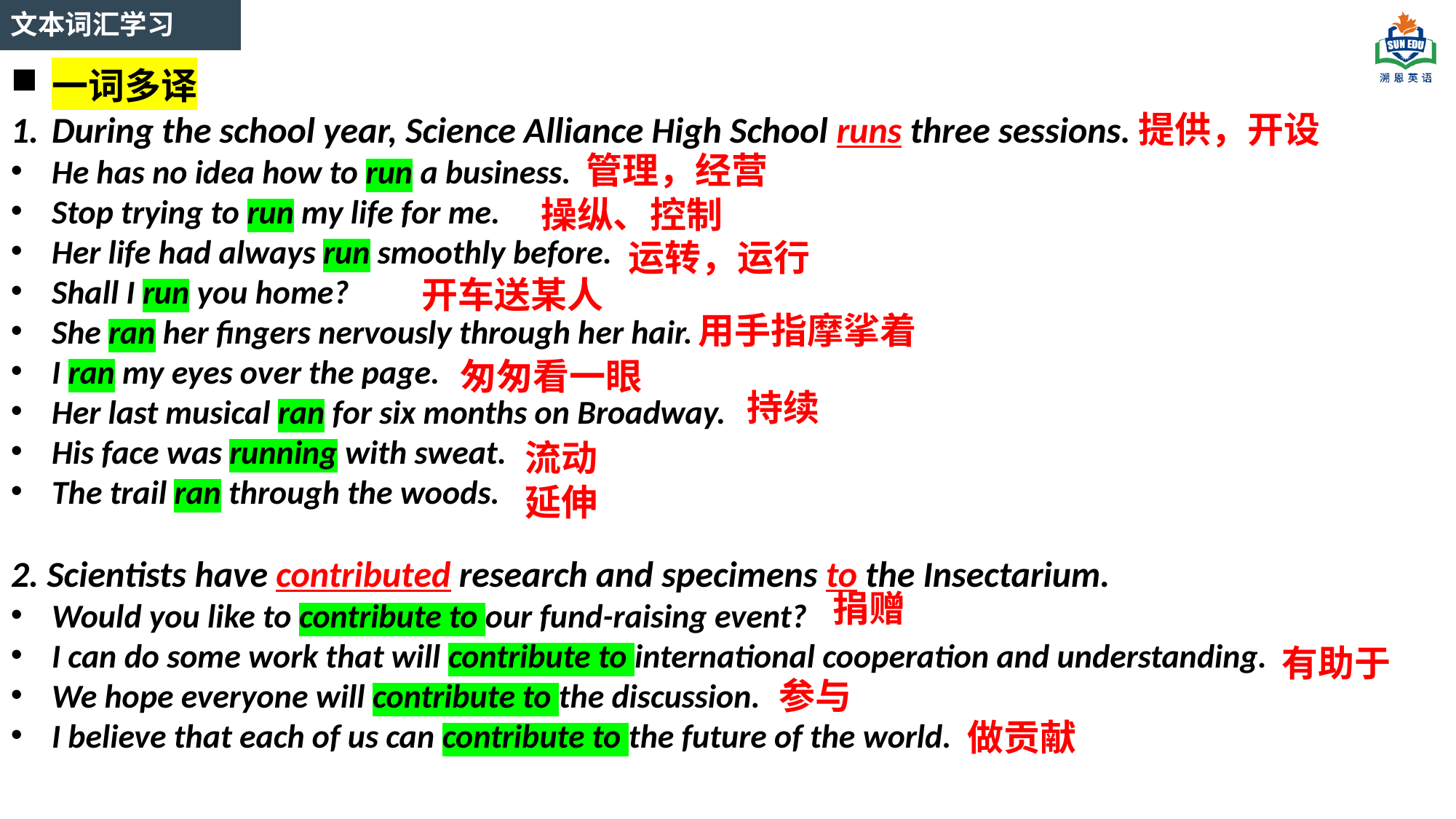

文本词汇学习
一词多译
During the school year, Science Alliance High School runs three sessions.
He has no idea how to run a business.
Stop trying to run my life for me.
Her life had always run smoothly before.
Shall I run you home?
She ran her fingers nervously through her hair.
I ran my eyes over the page.
Her last musical ran for six months on Broadway.
His face was running with sweat.
The trail ran through the woods.

2. Scientists have contributed research and specimens to the Insectarium.
Would you like to contribute to our fund-raising event?
I can do some work that will contribute to international cooperation and understanding.
We hope everyone will contribute to the discussion.
I believe that each of us can contribute to the future of the world.
提供，开设
管理，经营
操纵、控制
运转，运行
开车送某人
用手指摩挲着
匆匆看一眼
持续
流动
延伸
捐赠
有助于
参与
做贡献